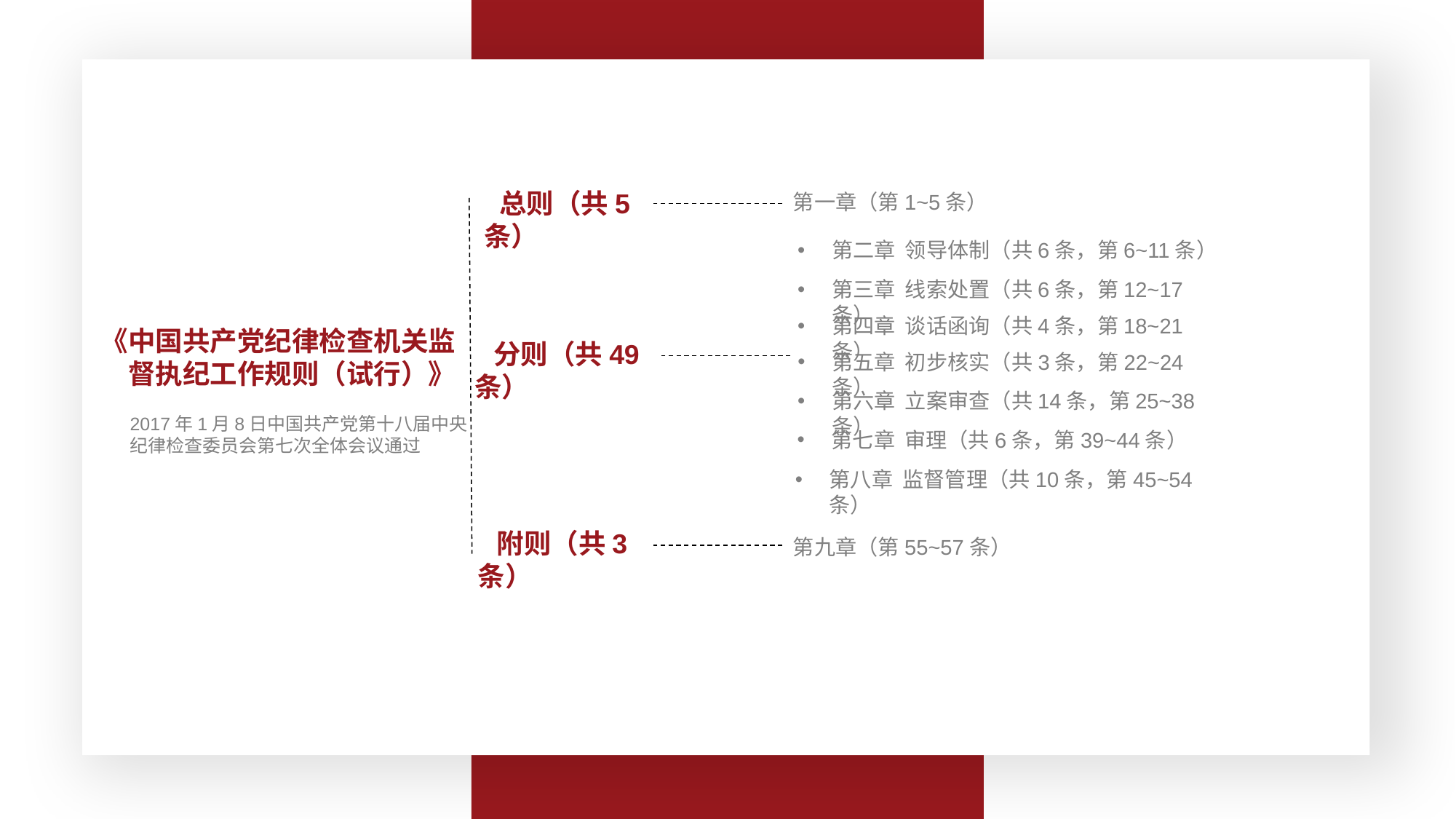

总则（共5条）
第一章（第1~5条）
第二章  领导体制（共6条，第6~11条）
第三章  线索处置（共6条，第12~17条）
第四章  谈话函询（共4条，第18~21条）
《中国共产党纪律检查机关监督执纪工作规则（试行）》
  分则（共49条）
第五章  初步核实（共3条，第22~24条）
第六章  立案审查（共14条，第25~38条）
2017年1月8日中国共产党第十八届中央纪律检查委员会第七次全体会议通过
第七章  审理（共6条，第39~44条）
第八章  监督管理（共10条，第45~54条）
  附则（共3条）
第九章（第55~57条）